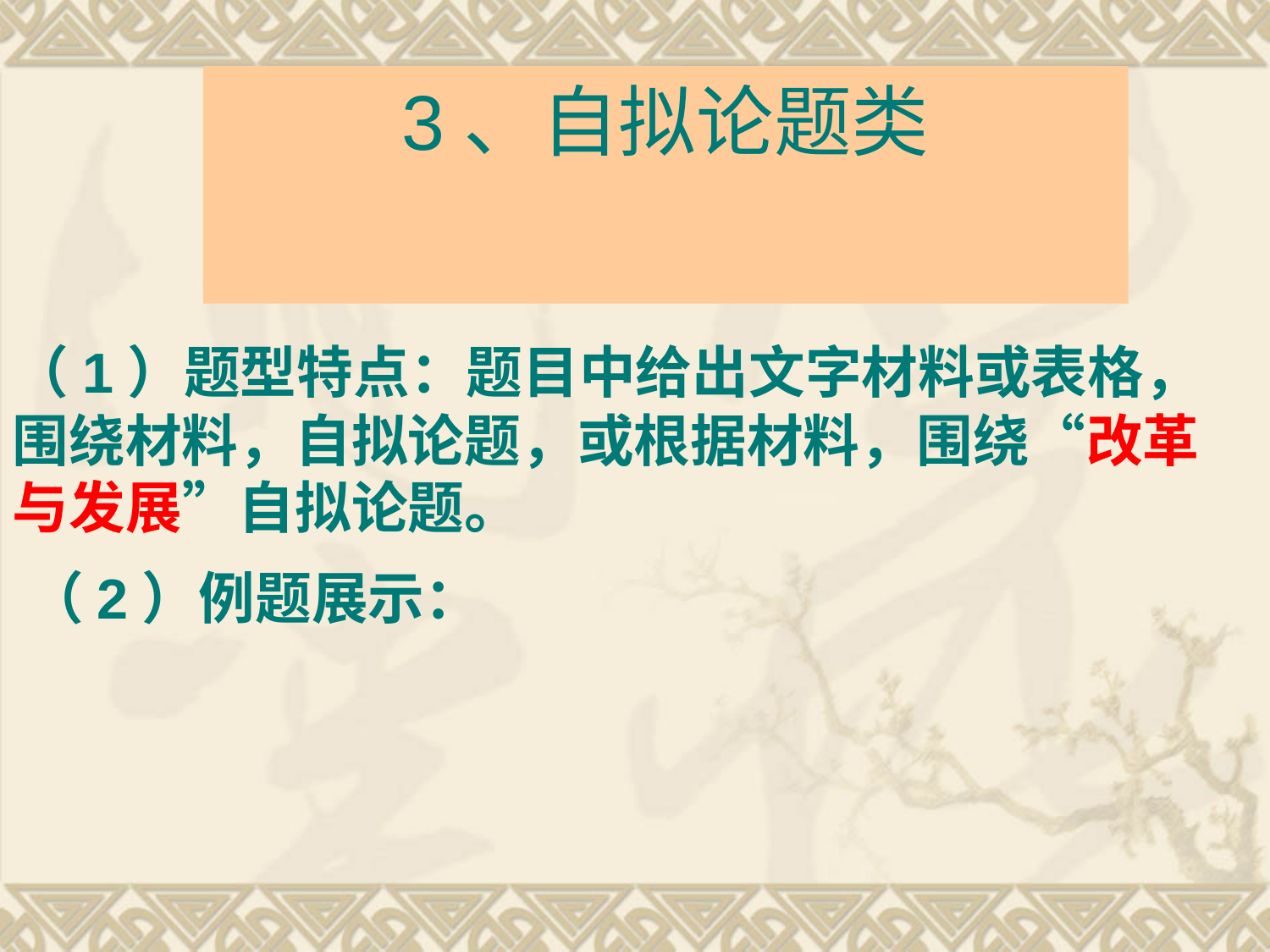

3、自拟论题类

（1）题型特点：题目中给出文字材料或表格，围绕材料，自拟论题，或根据材料，围绕“改革与发展”自拟论题。

（2）例题展示：